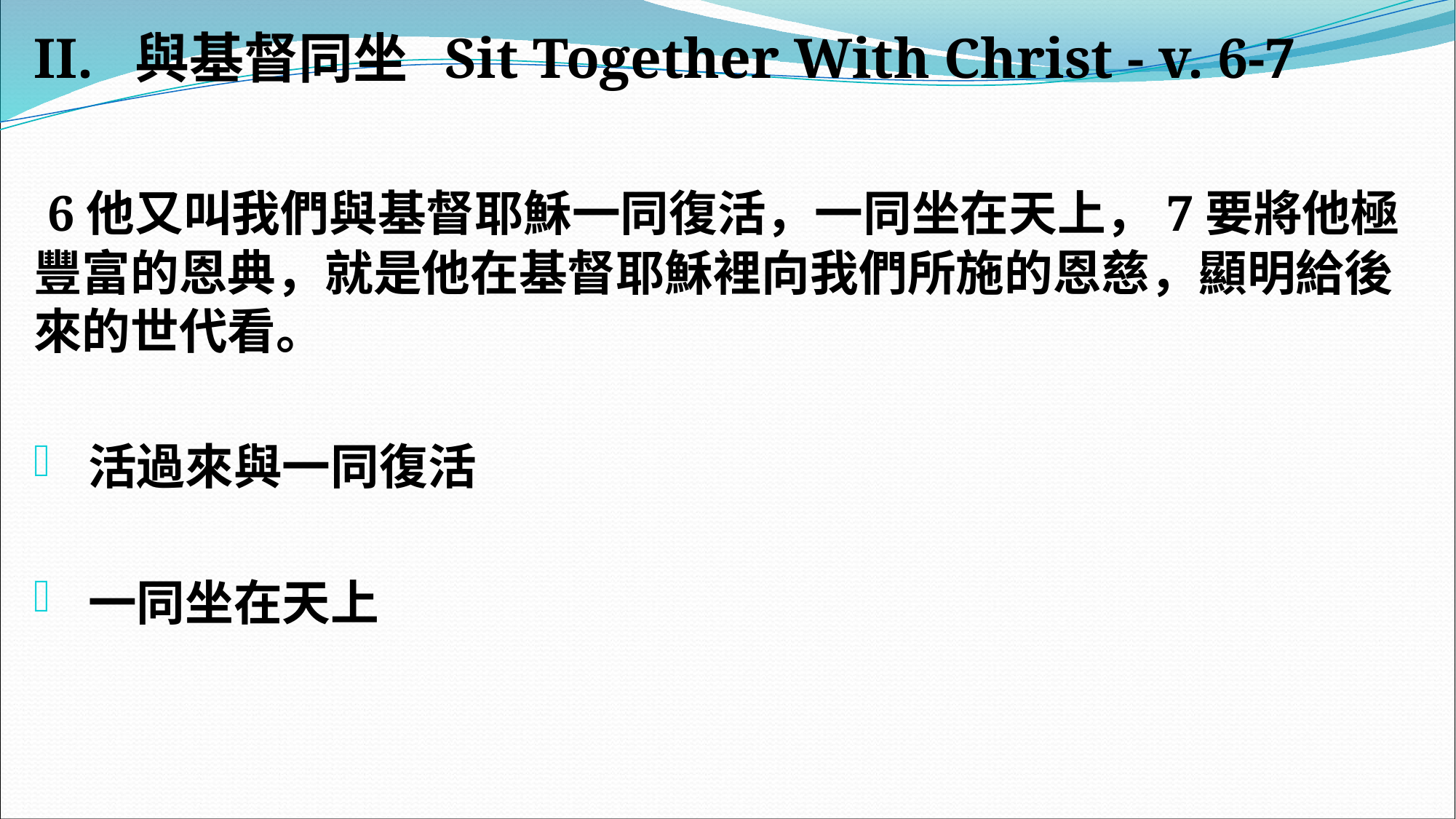

#
II.  與基督同坐  Sit Together With Christ - v. 6-7

 6他又叫我們與基督耶穌一同復活，一同坐在天上，7要將他極豐富的恩典，就是他在基督耶穌裡向我們所施的恩慈，顯明給後來的世代看。

活過來與一同復活

一同坐在天上